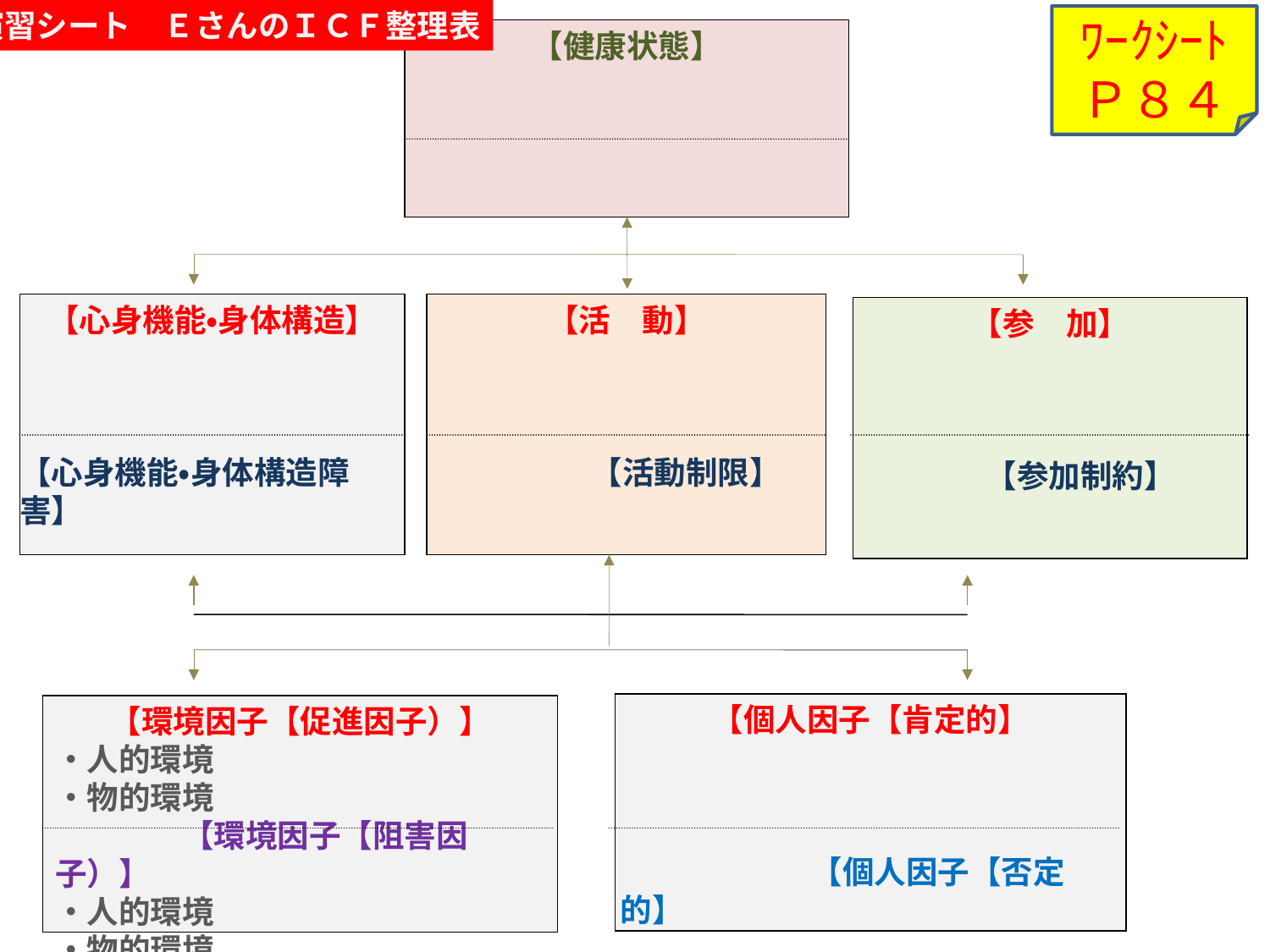

演習シート　ＥさんのＩＣＦ整理表
ﾜｰｸｼｰﾄ
Ｐ８４
【健康状態】

【心身機能・身体構造】

【心身機能・身体構造障害】

【活　動】

　　　　　【活動制限】

【参　加】

　　　　【参加制約】

【個人因子【肯定的】

　　　　　　【個人因子【否定的】

【環境因子【促進因子）】
・人的環境
・物的環境
　　　　【環境因子【阻害因子）】
・人的環境
・物的環境